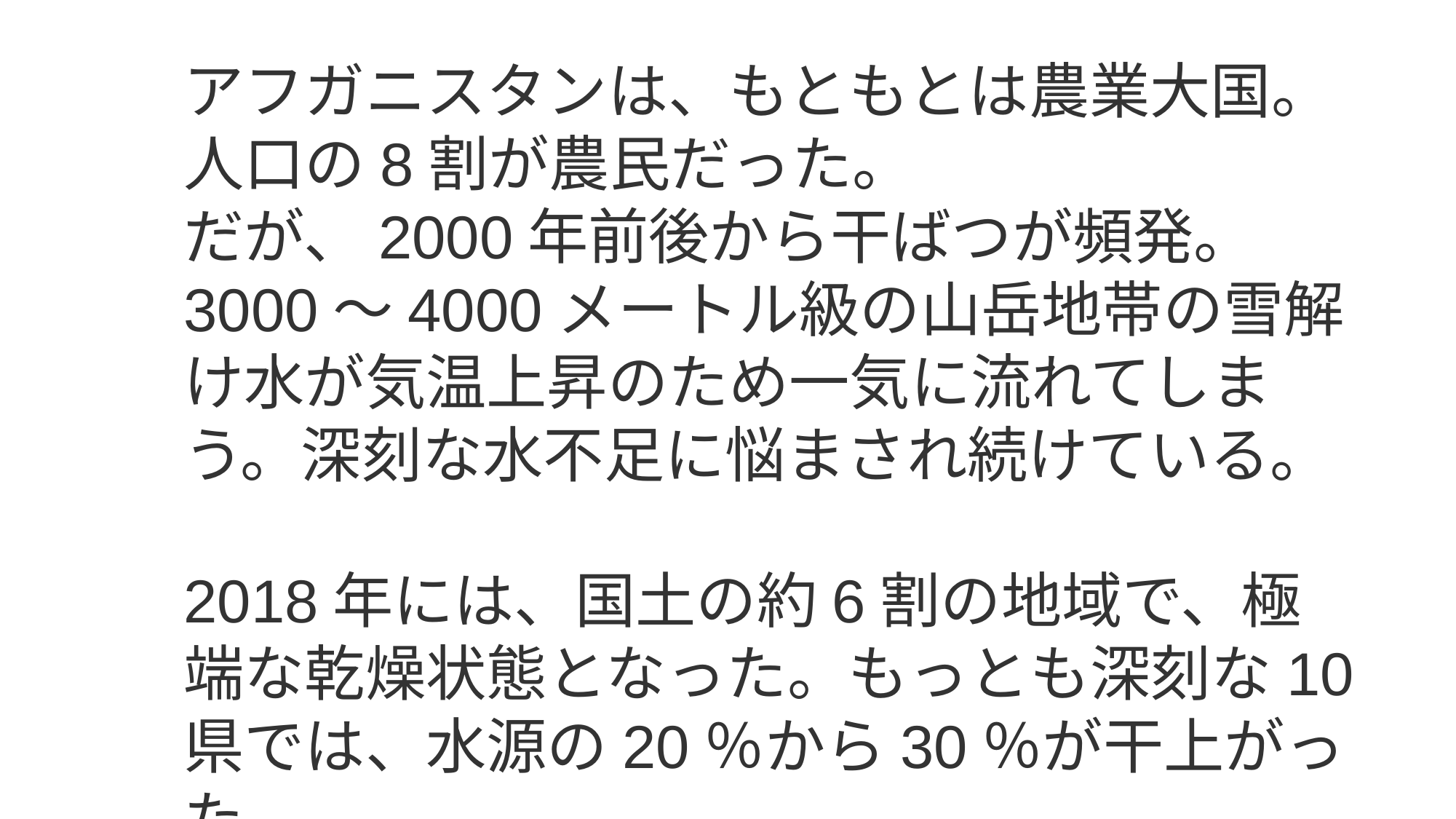

アフガニスタンは、もともとは農業大国。人口の8割が農民だった。
だが、2000年前後から干ばつが頻発。
3000～4000メートル級の山岳地帯の雪解け水が気温上昇のため一気に流れてしまう。深刻な水不足に悩まされ続けている。

2018年には、国土の約6割の地域で、極端な乾燥状態となった。もっとも深刻な10県では、水源の20％から30％が干上がった